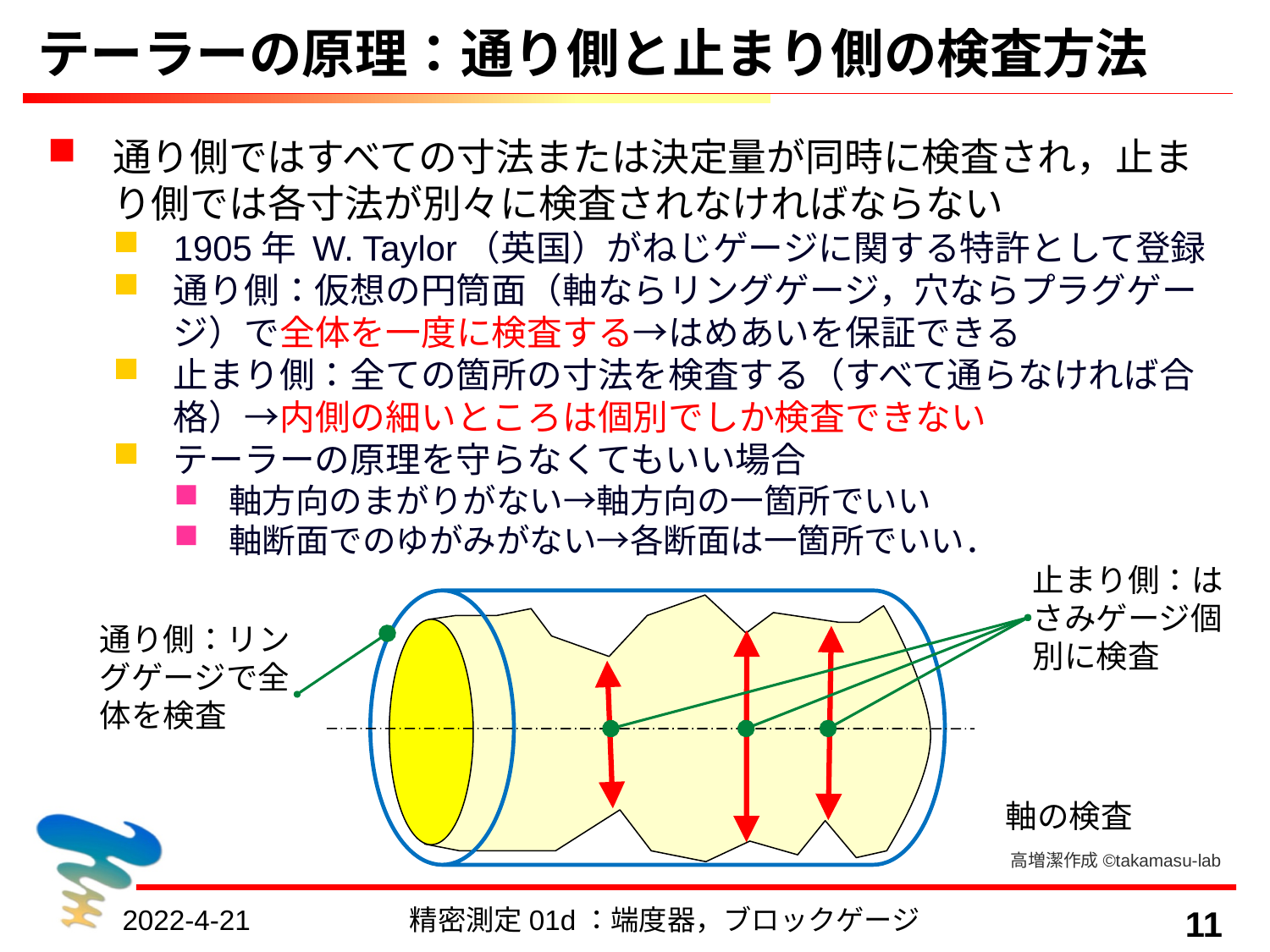

# テーラーの原理：通り側と止まり側の検査方法
通り側ではすべての寸法または決定量が同時に検査され，止まり側では各寸法が別々に検査されなければならない
1905年 W. Taylor（英国）がねじゲージに関する特許として登録
通り側：仮想の円筒面（軸ならリングゲージ，穴ならプラグゲージ）で全体を一度に検査する→はめあいを保証できる
止まり側：全ての箇所の寸法を検査する（すべて通らなければ合格）→内側の細いところは個別でしか検査できない
テーラーの原理を守らなくてもいい場合
軸方向のまがりがない→軸方向の一箇所でいい
軸断面でのゆがみがない→各断面は一箇所でいい．

止まり側：はさみゲージ個別に検査

通り側：リングゲージで全体を検査

軸の検査
高増潔作成©takamasu-lab
2022-4-21
精密測定01d：端度器，ブロックゲージ
11